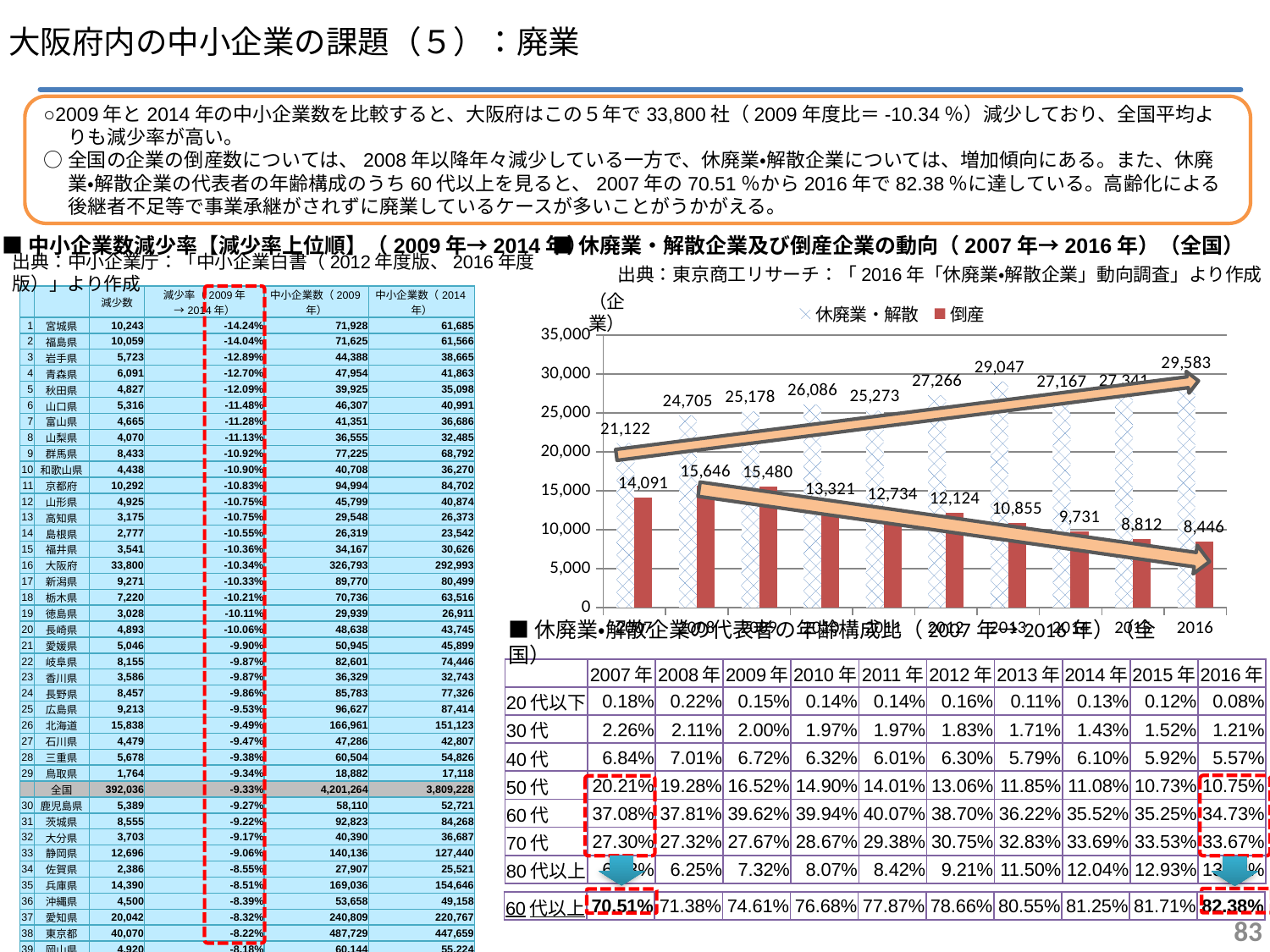

大阪府内の中小企業の課題（５）：廃業
○2009年と2014年の中小企業数を比較すると、大阪府はこの５年で33,800社（2009年度比＝-10.34％）減少しており、全国平均よりも減少率が高い。
○全国の企業の倒産数については、2008年以降年々減少している一方で、休廃業・解散企業については、増加傾向にある。また、休廃業・解散企業の代表者の年齢構成のうち60代以上を見ると、2007年の70.51％から2016年で82.38％に達している。高齢化による後継者不足等で事業承継がされずに廃業しているケースが多いことがうかがえる。
■中小企業数減少率【減少率上位順】（2009年→2014年）
■休廃業・解散企業及び倒産企業の動向（2007年→2016年）（全国）
出典：中小企業庁：「中小企業白書（2012年度版、2016年度版）」より作成
出典：東京商工リサーチ：「2016年「休廃業・解散企業」動向調査」より作成

### Chart

| Category | 休廃業・解散 | 倒産 |
|---|---|---|
| 2007 | 21122.0 | 14091.0 |
| 2008 | 24705.0 | 15646.0 |
| 2009 | 25178.0 | 15480.0 |
| 2010 | 26086.0 | 13321.0 |
| 2011 | 25273.0 | 12734.0 |
| 2012 | 27266.0 | 12124.0 |
| 2013 | 29047.0 | 10855.0 |
| 2014 | 27167.0 | 9731.0 |
| 2015 | 27341.0 | 8812.0 |
| 2016 | 29583.0 | 8446.0 |
|  |  | 減少数 | 減少率（2009年→2014年） | 中小企業数（2009年） | 中小企業数（2014年） |
| --- | --- | --- | --- | --- | --- |
| 1 | 宮城県 | 10,243 | -14.24% | 71,928 | 61,685 |
| 2 | 福島県 | 10,059 | -14.04% | 71,625 | 61,566 |
| 3 | 岩手県 | 5,723 | -12.89% | 44,388 | 38,665 |
| 4 | 青森県 | 6,091 | -12.70% | 47,954 | 41,863 |
| 5 | 秋田県 | 4,827 | -12.09% | 39,925 | 35,098 |
| 6 | 山口県 | 5,316 | -11.48% | 46,307 | 40,991 |
| 7 | 富山県 | 4,665 | -11.28% | 41,351 | 36,686 |
| 8 | 山梨県 | 4,070 | -11.13% | 36,555 | 32,485 |
| 9 | 群馬県 | 8,433 | -10.92% | 77,225 | 68,792 |
| 10 | 和歌山県 | 4,438 | -10.90% | 40,708 | 36,270 |
| 11 | 京都府 | 10,292 | -10.83% | 94,994 | 84,702 |
| 12 | 山形県 | 4,925 | -10.75% | 45,799 | 40,874 |
| 13 | 高知県 | 3,175 | -10.75% | 29,548 | 26,373 |
| 14 | 島根県 | 2,777 | -10.55% | 26,319 | 23,542 |
| 15 | 福井県 | 3,541 | -10.36% | 34,167 | 30,626 |
| 16 | 大阪府 | 33,800 | -10.34% | 326,793 | 292,993 |
| 17 | 新潟県 | 9,271 | -10.33% | 89,770 | 80,499 |
| 18 | 栃木県 | 7,220 | -10.21% | 70,736 | 63,516 |
| 19 | 徳島県 | 3,028 | -10.11% | 29,939 | 26,911 |
| 20 | 長崎県 | 4,893 | -10.06% | 48,638 | 43,745 |
| 21 | 愛媛県 | 5,046 | -9.90% | 50,945 | 45,899 |
| 22 | 岐阜県 | 8,155 | -9.87% | 82,601 | 74,446 |
| 23 | 香川県 | 3,586 | -9.87% | 36,329 | 32,743 |
| 24 | 長野県 | 8,457 | -9.86% | 85,783 | 77,326 |
| 25 | 広島県 | 9,213 | -9.53% | 96,627 | 87,414 |
| 26 | 北海道 | 15,838 | -9.49% | 166,961 | 151,123 |
| 27 | 石川県 | 4,479 | -9.47% | 47,286 | 42,807 |
| 28 | 三重県 | 5,678 | -9.38% | 60,504 | 54,826 |
| 29 | 鳥取県 | 1,764 | -9.34% | 18,882 | 17,118 |
|  | 全国 | 392,036 | -9.33% | 4,201,264 | 3,809,228 |
| 30 | 鹿児島県 | 5,389 | -9.27% | 58,110 | 52,721 |
| 31 | 茨城県 | 8,555 | -9.22% | 92,823 | 84,268 |
| 32 | 大分県 | 3,703 | -9.17% | 40,390 | 36,687 |
| 33 | 静岡県 | 12,696 | -9.06% | 140,136 | 127,440 |
| 34 | 佐賀県 | 2,386 | -8.55% | 27,907 | 25,521 |
| 35 | 兵庫県 | 14,390 | -8.51% | 169,036 | 154,646 |
| 36 | 沖縄県 | 4,500 | -8.39% | 53,658 | 49,158 |
| 37 | 愛知県 | 20,042 | -8.32% | 240,809 | 220,767 |
| 38 | 東京都 | 40,070 | -8.22% | 487,729 | 447,659 |
| 39 | 岡山県 | 4,920 | -8.18% | 60,144 | 55,224 |
| 40 | 熊本県 | 4,618 | -8.05% | 57,348 | 52,730 |
| 41 | 埼玉県 | 14,655 | -7.84% | 186,837 | 172,182 |
| 42 | 奈良県 | 2,796 | -7.75% | 36,092 | 33,296 |
| 43 | 宮崎県 | 3,099 | -7.75% | 40,008 | 36,909 |
| 44 | 神奈川県 | 16,545 | -7.64% | 216,503 | 199,958 |
| 45 | 福岡県 | 11,641 | -7.52% | 154,699 | 143,058 |
| 46 | 千葉県 | 10,383 | -7.45% | 139,283 | 128,900 |
| 47 | 滋賀県 | 2,645 | -6.75% | 39,165 | 36,520 |

（企業）

■休廃業・解散企業の代表者の年齢構成比（2007年→2016年）（全国）
|  | 2007年 | 2008年 | 2009年 | 2010年 | 2011年 | 2012年 | 2013年 | 2014年 | 2015年 | 2016年 |
| --- | --- | --- | --- | --- | --- | --- | --- | --- | --- | --- |
| 20代以下 | 0.18% | 0.22% | 0.15% | 0.14% | 0.14% | 0.16% | 0.11% | 0.13% | 0.12% | 0.08% |
| 30代 | 2.26% | 2.11% | 2.00% | 1.97% | 1.97% | 1.83% | 1.71% | 1.43% | 1.52% | 1.21% |
| 40代 | 6.84% | 7.01% | 6.72% | 6.32% | 6.01% | 6.30% | 5.79% | 6.10% | 5.92% | 5.57% |
| 50代 | 20.21% | 19.28% | 16.52% | 14.90% | 14.01% | 13.06% | 11.85% | 11.08% | 10.73% | 10.75% |
| 60代 | 37.08% | 37.81% | 39.62% | 39.94% | 40.07% | 38.70% | 36.22% | 35.52% | 35.25% | 34.73% |
| 70代 | 27.30% | 27.32% | 27.67% | 28.67% | 29.38% | 30.75% | 32.83% | 33.69% | 33.53% | 33.67% |
| 80代以上 | 6.13% | 6.25% | 7.32% | 8.07% | 8.42% | 9.21% | 11.50% | 12.04% | 12.93% | 13.98% |

| 60代以上 | 70.51% | 71.38% | 74.61% | 76.68% | 77.87% | 78.66% | 80.55% | 81.25% | 81.71% | 82.38% |
| --- | --- | --- | --- | --- | --- | --- | --- | --- | --- | --- |
83